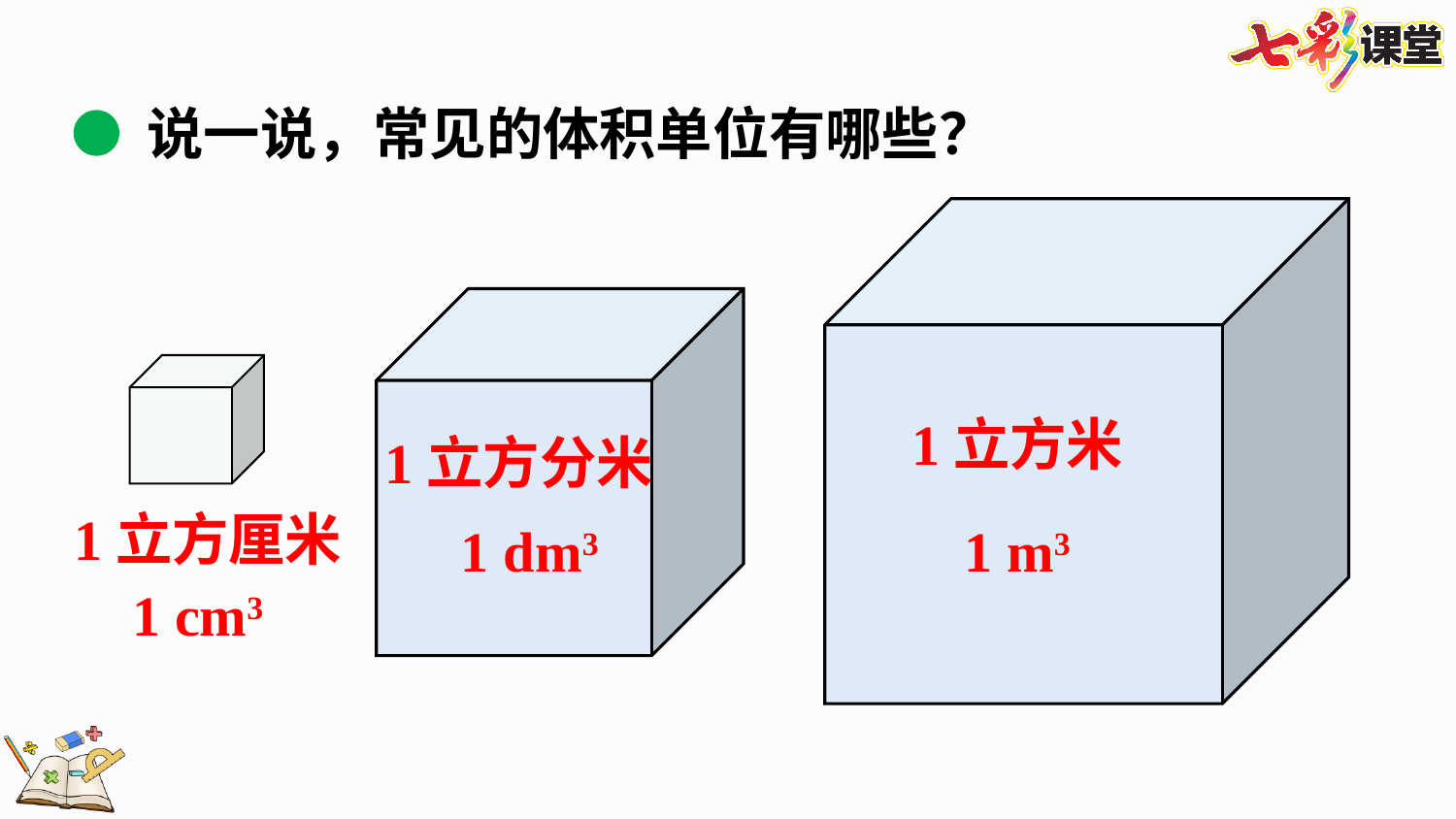

说一说，常见的体积单位有哪些？

1立方米
1立方分米
1立方厘米
1 dm3
1 m3
1 cm3